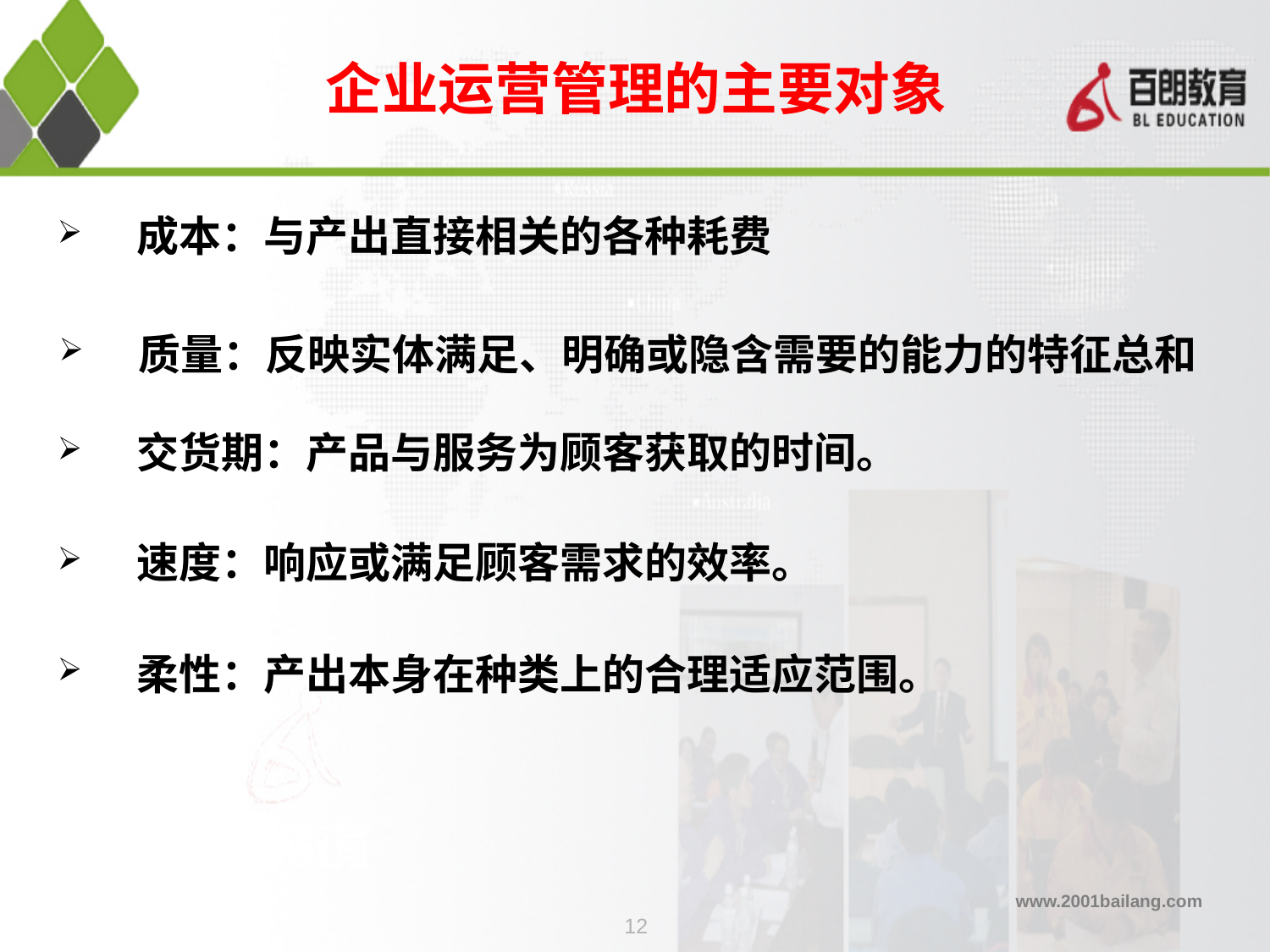

企业运营管理的主要对象
成本：与产出直接相关的各种耗费
质量：反映实体满足、明确或隐含需要的能力的特征总和
交货期：产品与服务为顾客获取的时间。
速度：响应或满足顾客需求的效率。
柔性：产出本身在种类上的合理适应范围。
12